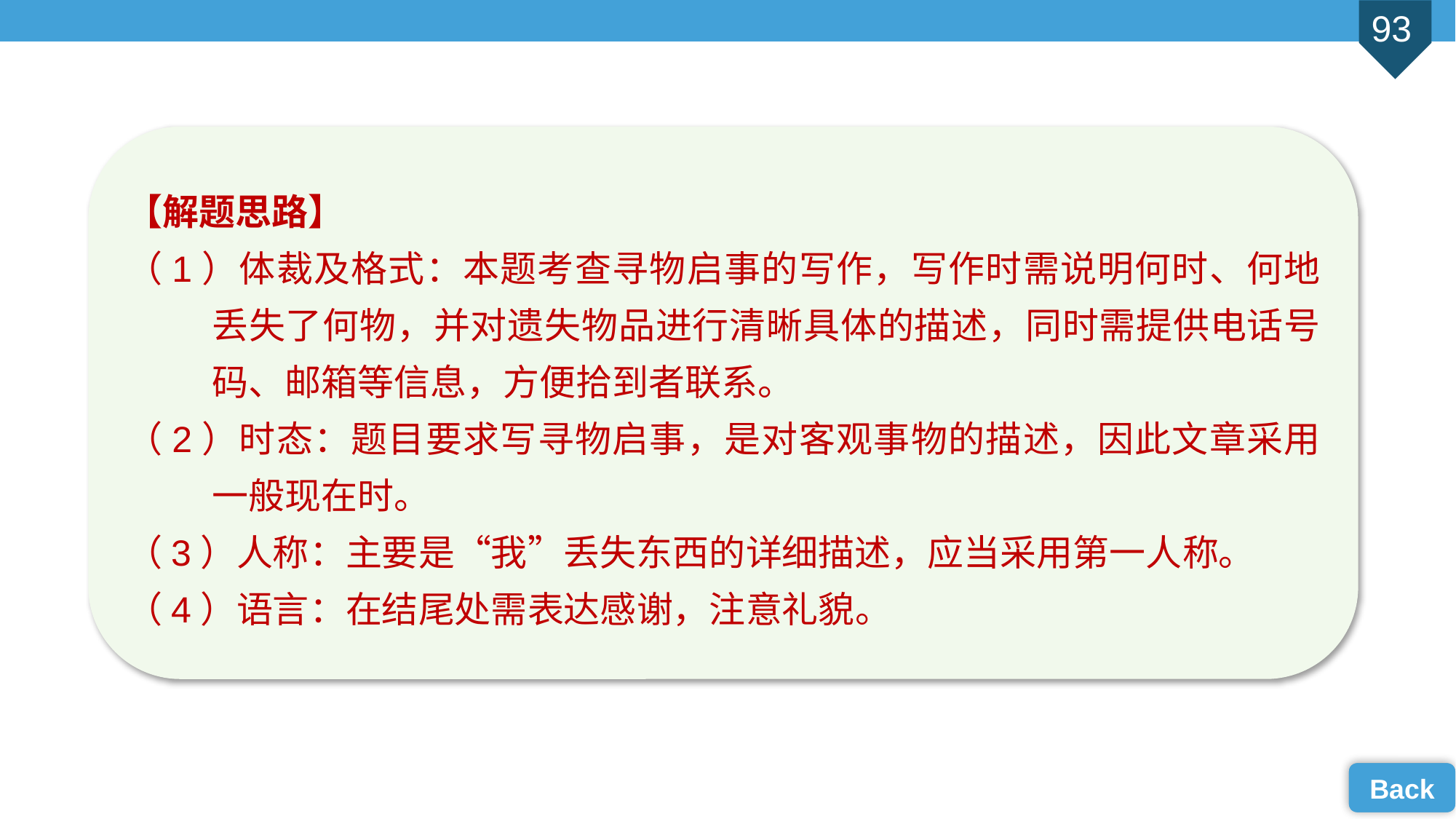

【解题思路】
（1）体裁及格式：本题考查寻物启事的写作，写作时需说明何时、何地丢失了何物，并对遗失物品进行清晰具体的描述，同时需提供电话号码、邮箱等信息，方便拾到者联系。
（2）时态：题目要求写寻物启事，是对客观事物的描述，因此文章采用一般现在时。
（3）人称：主要是“我”丢失东西的详细描述，应当采用第一人称。
（4）语言：在结尾处需表达感谢，注意礼貌。
Back